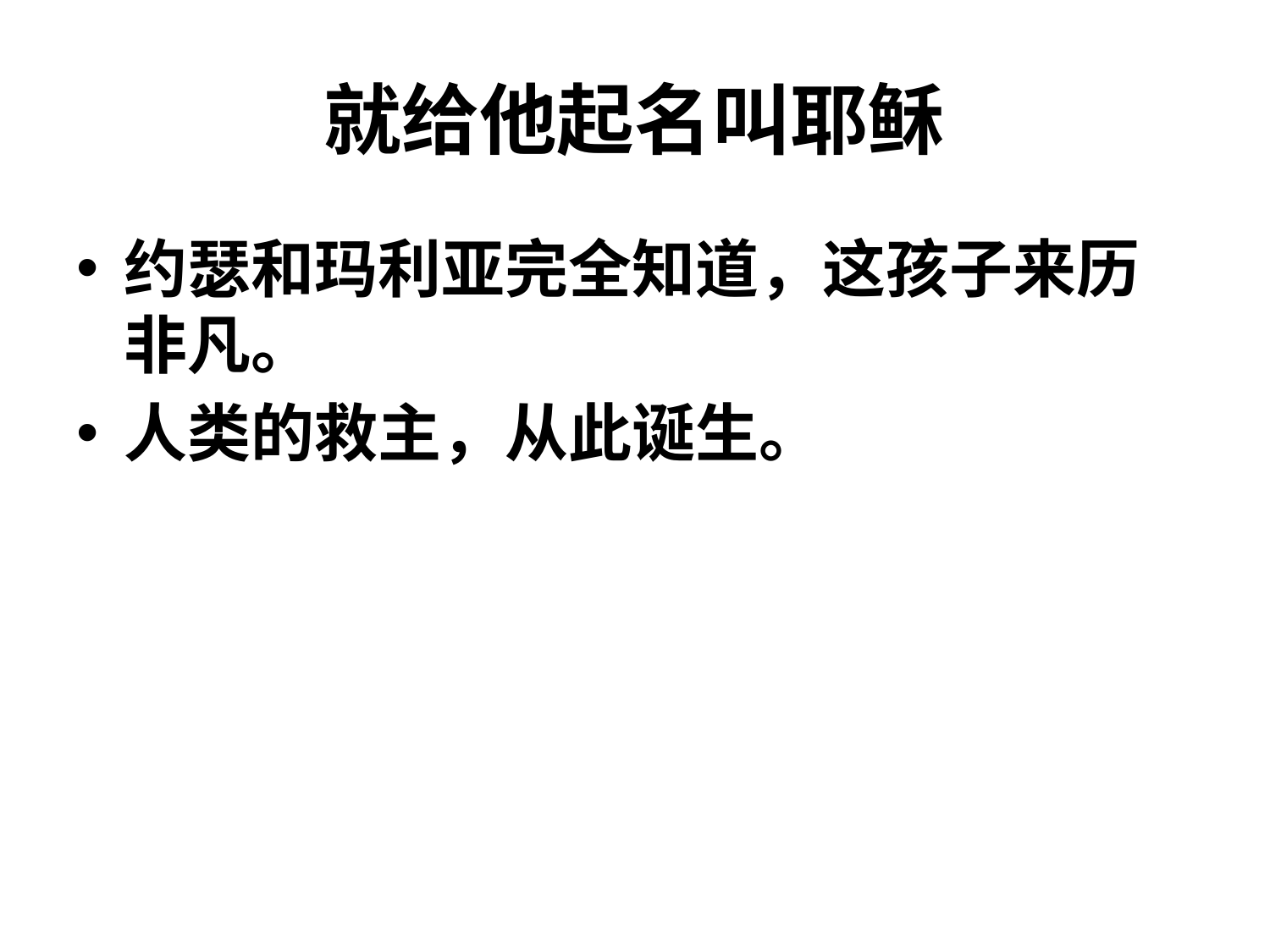

# 就给他起名叫耶稣
约瑟和玛利亚完全知道，这孩子来历非凡。
人类的救主，从此诞生。